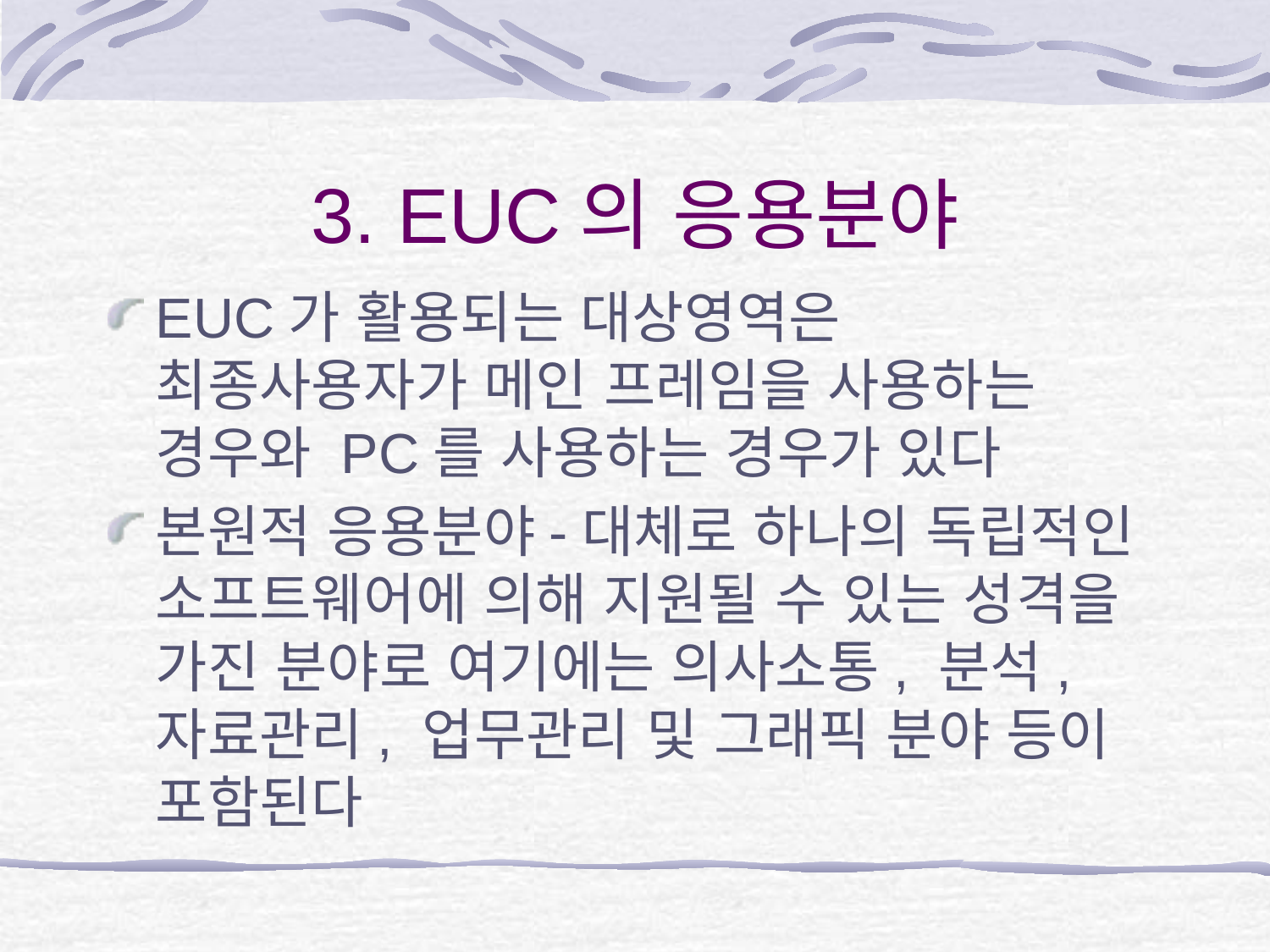

# 3. EUC의 응용분야
EUC가 활용되는 대상영역은 최종사용자가 메인 프레임을 사용하는 경우와 PC를 사용하는 경우가 있다
본원적 응용분야-대체로 하나의 독립적인 소프트웨어에 의해 지원될 수 있는 성격을 가진 분야로 여기에는 의사소통, 분석, 자료관리, 업무관리 및 그래픽 분야 등이 포함된다